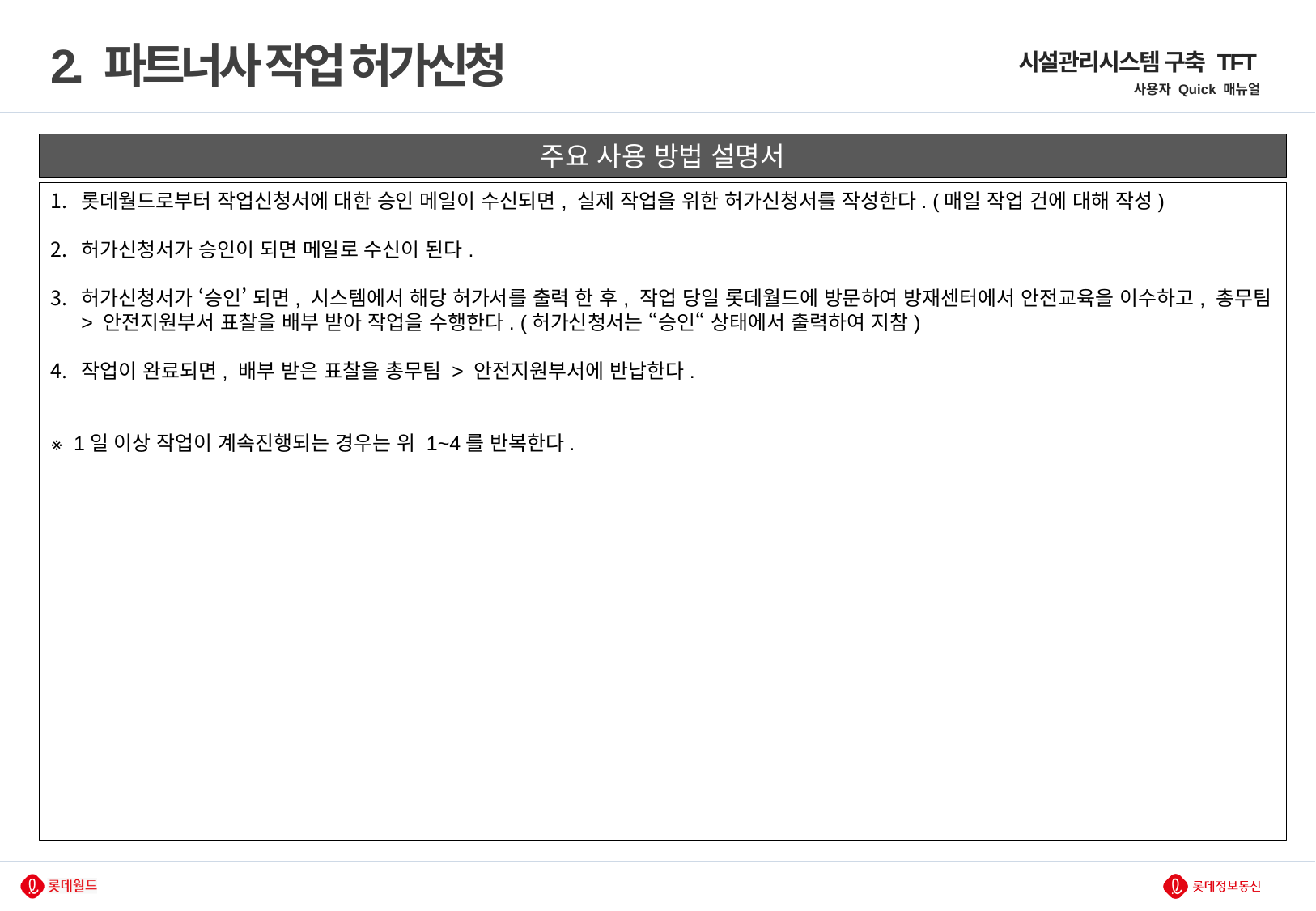

# 2. 파트너사 작업 허가신청
시설관리시스템 구축 TFT
사용자 Quick 매뉴얼
주요 사용 방법 설명서
롯데월드로부터 작업신청서에 대한 승인 메일이 수신되면, 실제 작업을 위한 허가신청서를 작성한다. (매일 작업 건에 대해 작성)

허가신청서가 승인이 되면 메일로 수신이 된다.

허가신청서가 ‘승인’ 되면, 시스템에서 해당 허가서를 출력 한 후, 작업 당일 롯데월드에 방문하여 방재센터에서 안전교육을 이수하고, 총무팀 > 안전지원부서 표찰을 배부 받아 작업을 수행한다. (허가신청서는 “승인“ 상태에서 출력하여 지참)

작업이 완료되면, 배부 받은 표찰을 총무팀 > 안전지원부서에 반납한다.

※ 1일 이상 작업이 계속진행되는 경우는 위 1~4를 반복한다.